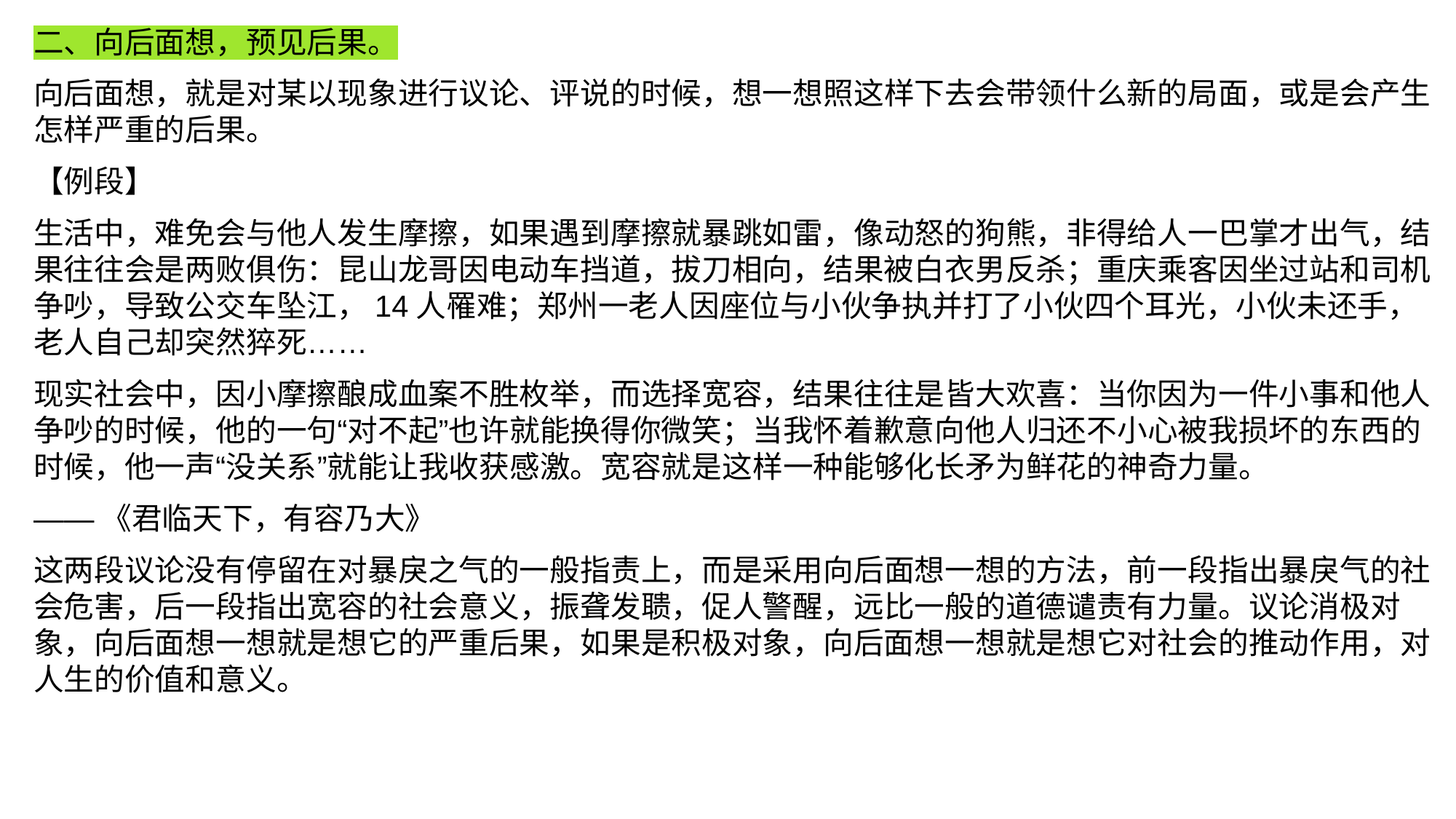

二、向后面想，预见后果。
向后面想，就是对某以现象进行议论、评说的时候，想一想照这样下去会带领什么新的局面，或是会产生怎样严重的后果。
【例段】
生活中，难免会与他人发生摩擦，如果遇到摩擦就暴跳如雷，像动怒的狗熊，非得给人一巴掌才出气，结果往往会是两败俱伤：昆山龙哥因电动车挡道，拔刀相向，结果被白衣男反杀；重庆乘客因坐过站和司机争吵，导致公交车坠江，14人罹难；郑州一老人因座位与小伙争执并打了小伙四个耳光，小伙未还手，老人自己却突然猝死……
现实社会中，因小摩擦酿成血案不胜枚举，而选择宽容，结果往往是皆大欢喜：当你因为一件小事和他人争吵的时候，他的一句“对不起”也许就能换得你微笑；当我怀着歉意向他人归还不小心被我损坏的东西的时候，他一声“没关系”就能让我收获感激。宽容就是这样一种能够化长矛为鲜花的神奇力量。
——《君临天下，有容乃大》
这两段议论没有停留在对暴戾之气的一般指责上，而是采用向后面想一想的方法，前一段指出暴戾气的社会危害，后一段指出宽容的社会意义，振聋发聩，促人警醒，远比一般的道德谴责有力量。议论消极对象，向后面想一想就是想它的严重后果，如果是积极对象，向后面想一想就是想它对社会的推动作用，对人生的价值和意义。